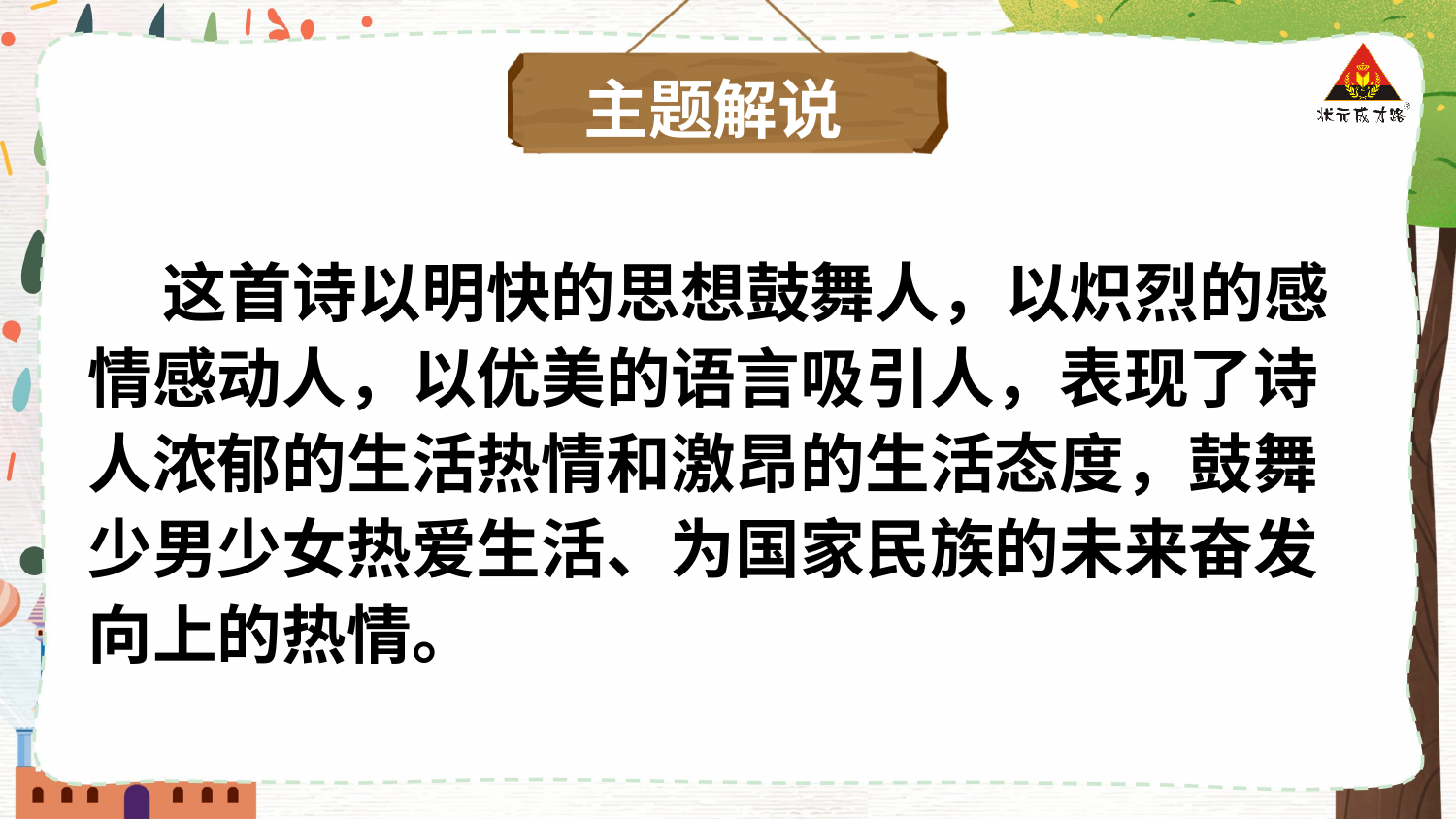

主题解说
    这首诗以明快的思想鼓舞人，以炽烈的感情感动人，以优美的语言吸引人，表现了诗人浓郁的生活热情和激昂的生活态度，鼓舞少男少女热爱生活、为国家民族的未来奋发向上的热情。